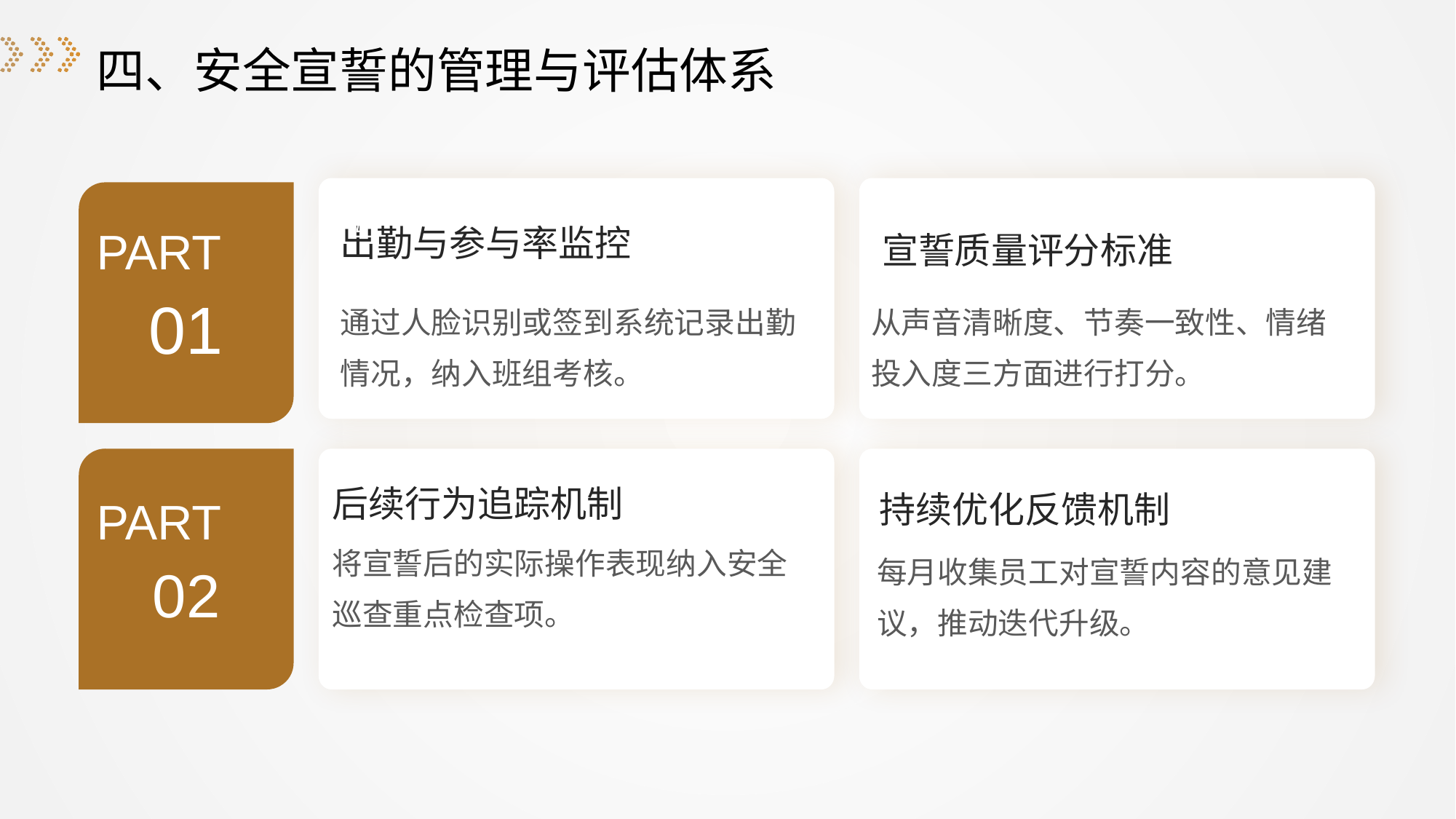

四、安全宣誓的管理与评估体系

出勤与参与率监控
宣誓质量评分标准
PART
01
通过人脸识别或签到系统记录出勤情况，纳入班组考核。
从声音清晰度、节奏一致性、情绪投入度三方面进行打分。

后续行为追踪机制
持续优化反馈机制
PART
02
将宣誓后的实际操作表现纳入安全巡查重点检查项。
每月收集员工对宣誓内容的意见建议，推动迭代升级。